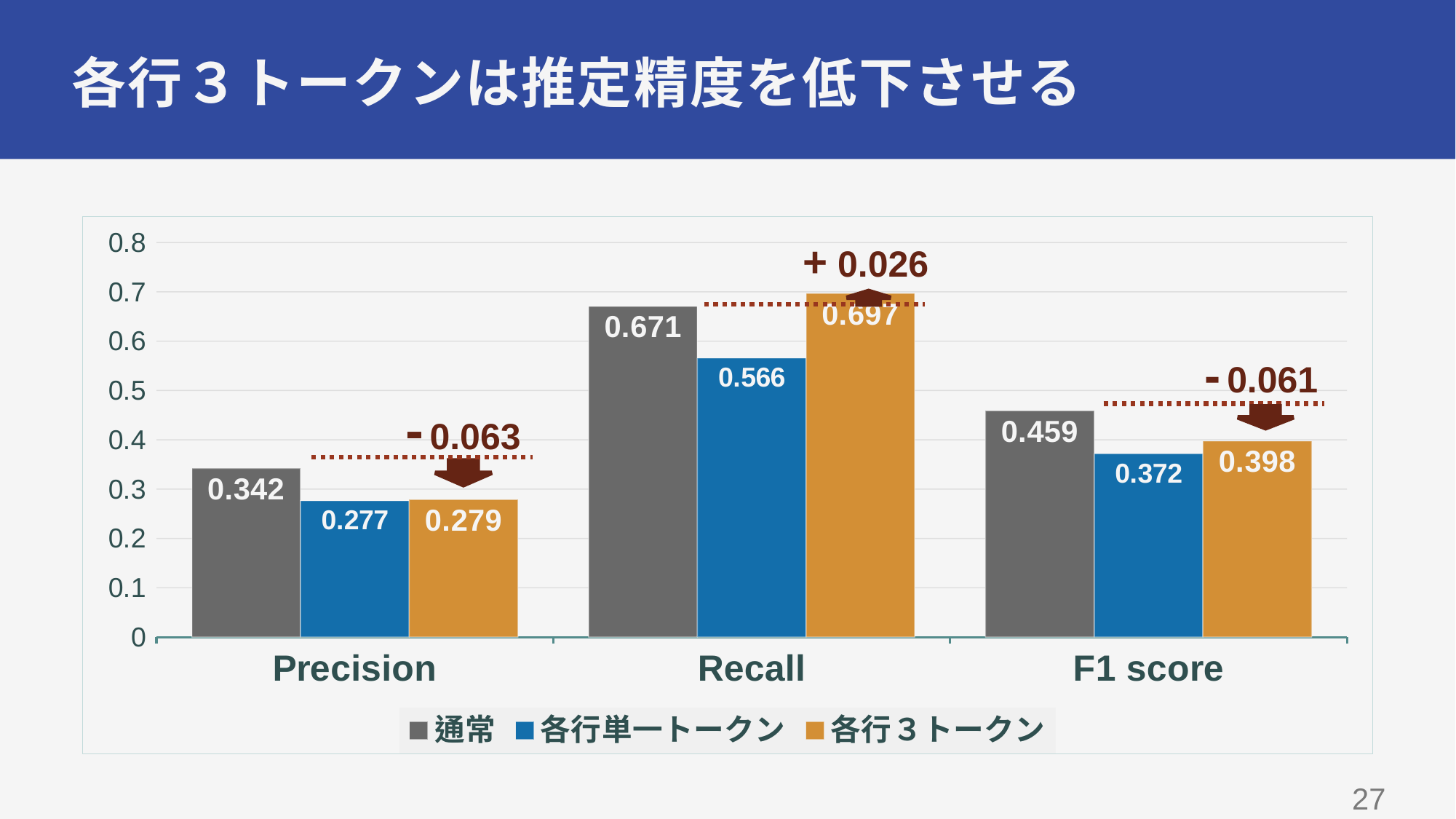

# 各行３トークンは推定精度を低下させる

### Chart

| Category | 通常 | 各行単一トークン | 各行３トークン |
|---|---|---|---|
| Precision | 0.342 | 0.277 | 0.279 |
| Recall | 0.671 | 0.566 | 0.697 |
| F1 score | 0.459 | 0.372 | 0.398 |
+ 0.026

- 0.061
- 0.063

27